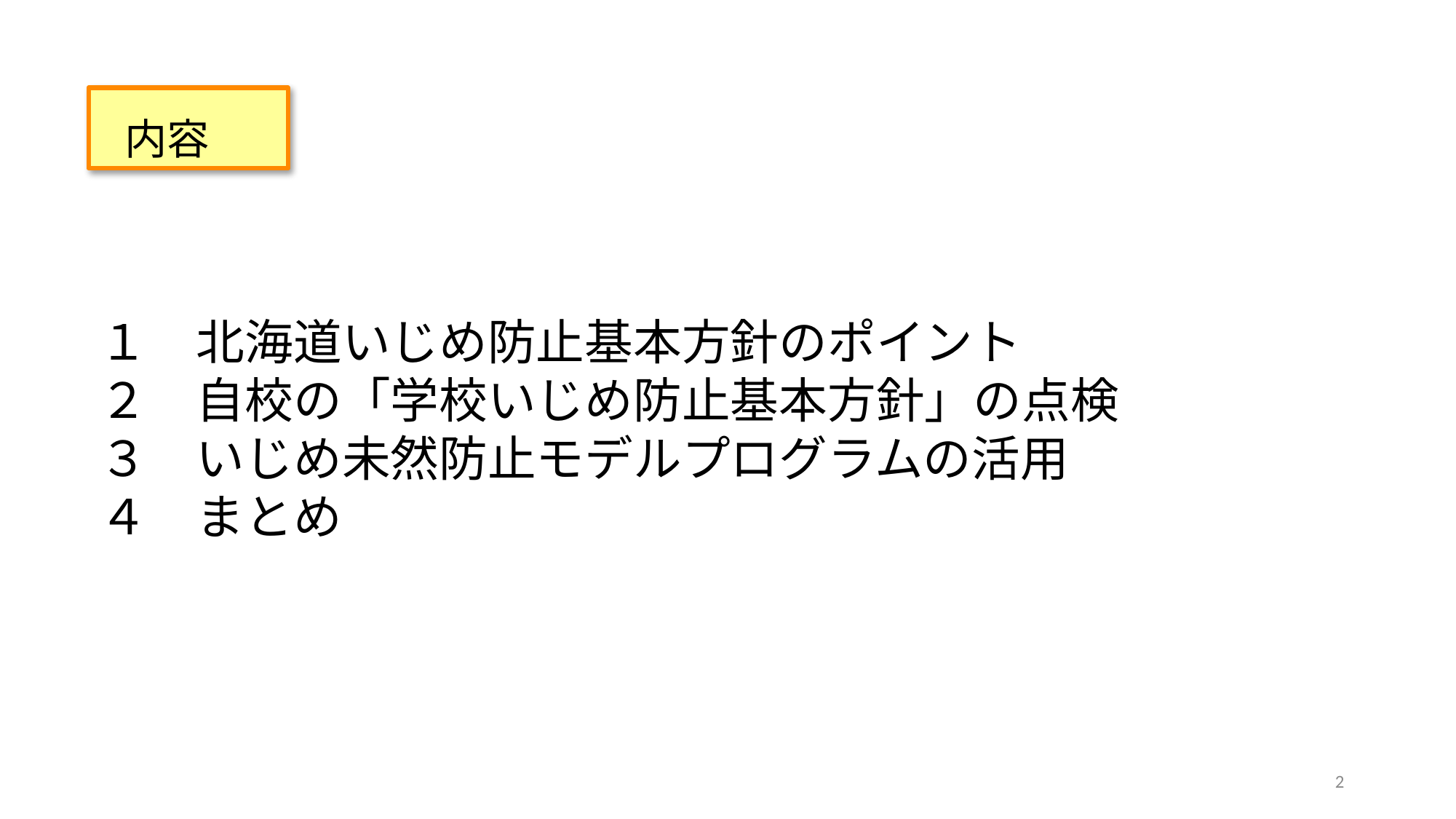

内容
１　北海道いじめ防止基本方針のポイント
２　自校の「学校いじめ防止基本方針」の点検
３　いじめ未然防止モデルプログラムの活用
４　まとめ

2